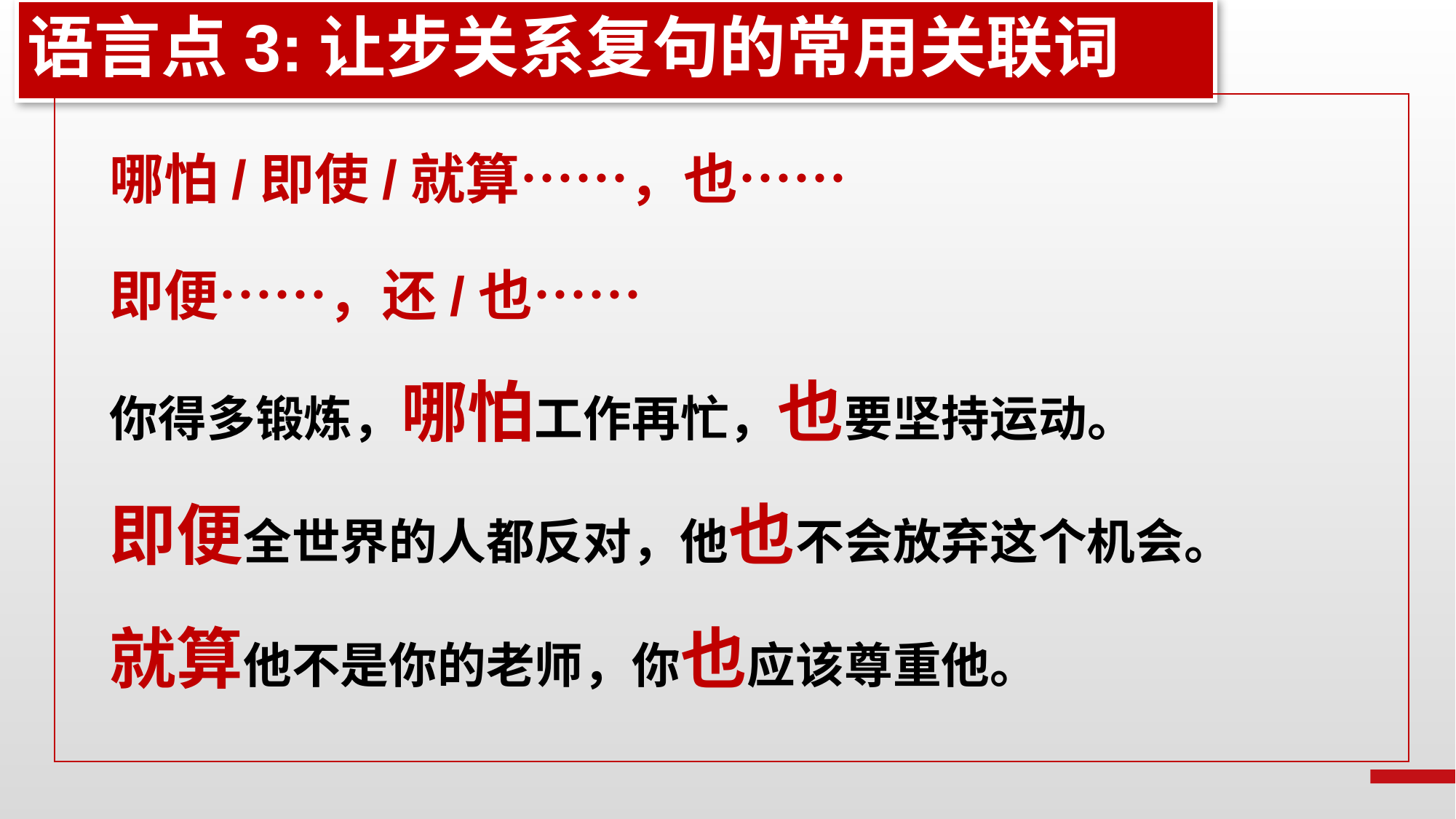

语言点3:让步关系复句的常用关联词

哪怕/即使/就算……，也……
即便……，还/也……
你得多锻炼，哪怕工作再忙，也要坚持运动。
即便全世界的人都反对，他也不会放弃这个机会。
就算他不是你的老师，你也应该尊重他。